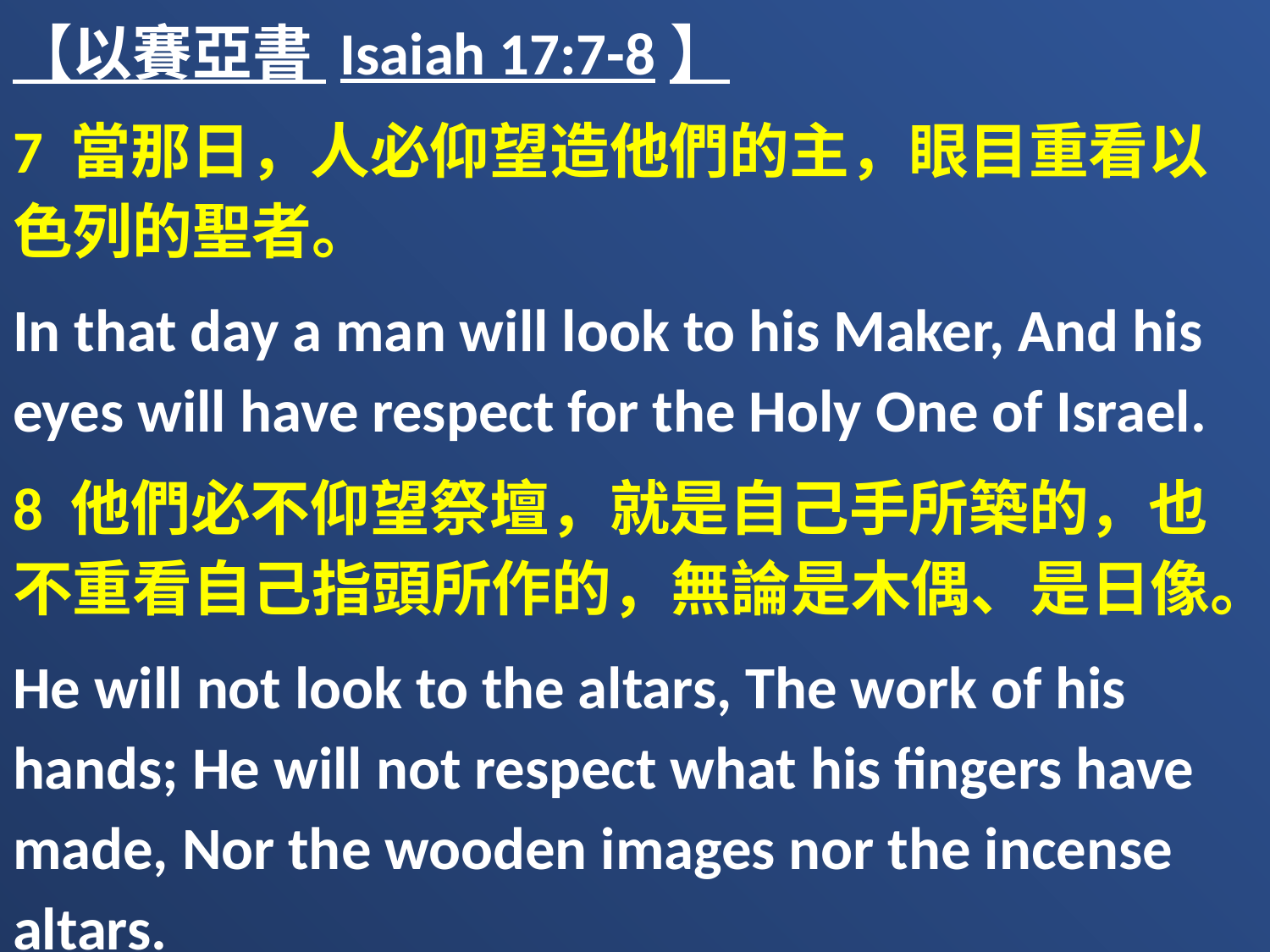

【以賽亞書 Isaiah 17:7-8】
7 當那日，人必仰望造他們的主，眼目重看以色列的聖者。
In that day a man will look to his Maker, And his eyes will have respect for the Holy One of Israel.
8 他們必不仰望祭壇，就是自己手所築的，也不重看自己指頭所作的，無論是木偶、是日像。
He will not look to the altars, The work of his hands; He will not respect what his fingers have made, Nor the wooden images nor the incense altars.